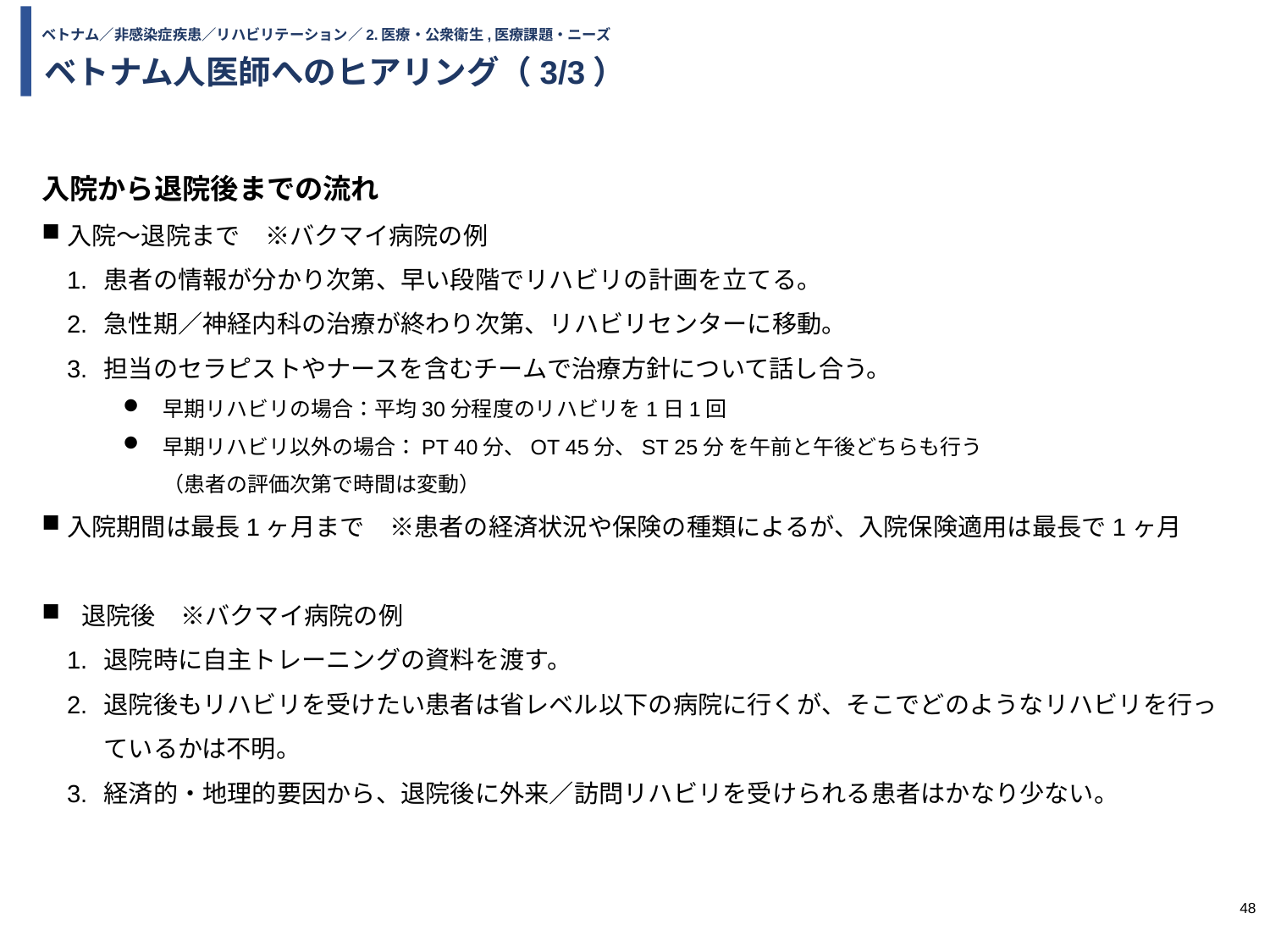

ベトナム／非感染症疾患／リハビリテーション／2.医療・公衆衛生,医療課題・ニーズ
ベトナム人医師へのヒアリング（3/3）
入院から退院後までの流れ
入院～退院まで　※バクマイ病院の例
患者の情報が分かり次第、早い段階でリハビリの計画を立てる。
急性期／神経内科の治療が終わり次第、リハビリセンターに移動。
担当のセラピストやナースを含むチームで治療方針について話し合う。
早期リハビリの場合：平均30分程度のリハビリを1日1回
早期リハビリ以外の場合：PT 40分、OT 45分、ST 25分 を午前と午後どちらも行う
（患者の評価次第で時間は変動）
入院期間は最長1ヶ月まで　※患者の経済状況や保険の種類によるが、入院保険適用は最長で1ヶ月

退院後　※バクマイ病院の例
退院時に自主トレーニングの資料を渡す。
退院後もリハビリを受けたい患者は省レベル以下の病院に行くが、そこでどのようなリハビリを行っているかは不明。
経済的・地理的要因から、退院後に外来／訪問リハビリを受けられる患者はかなり少ない。

48